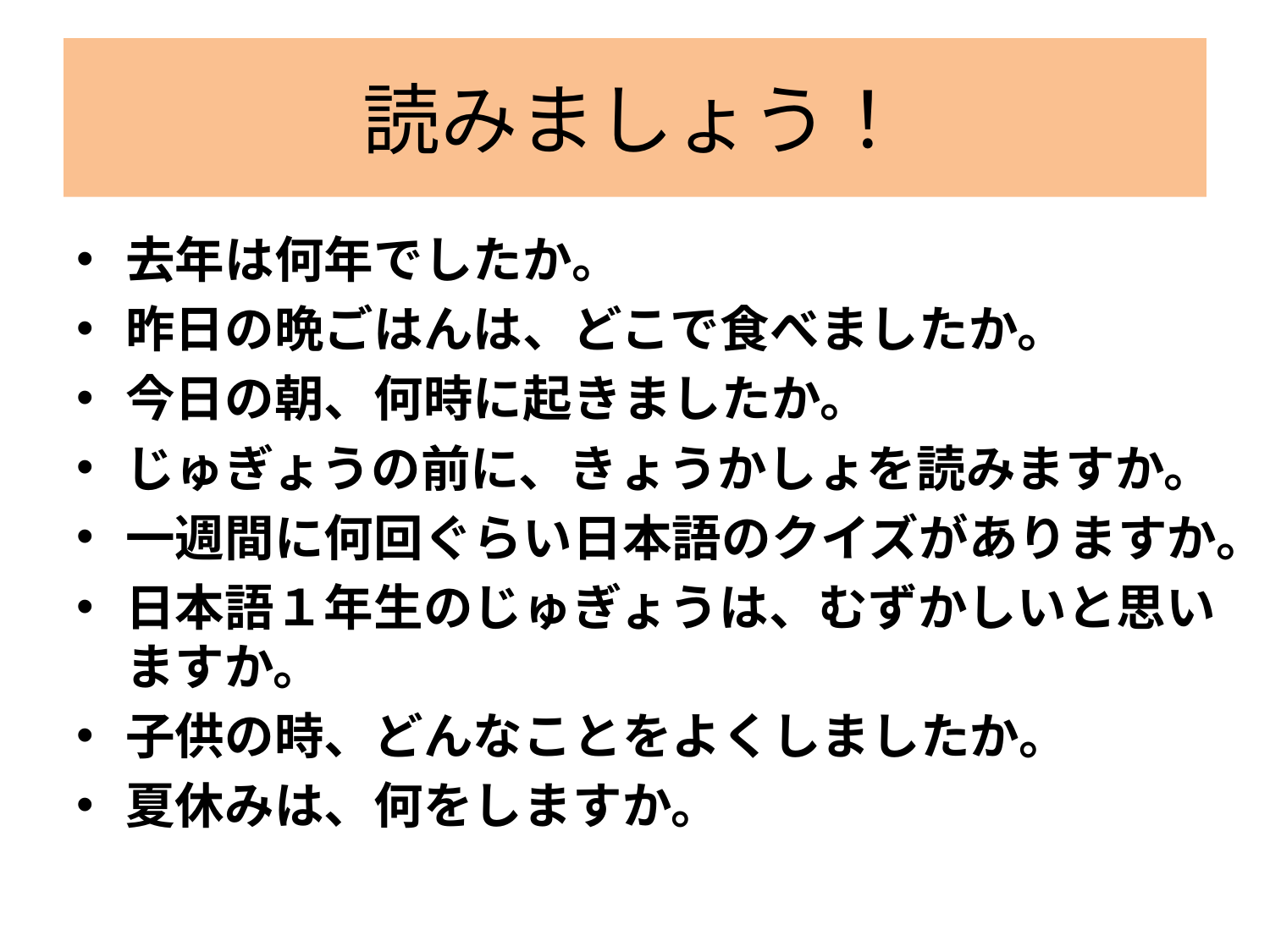

# 読みましょう！
去年は何年でしたか。
昨日の晩ごはんは、どこで食べましたか。
今日の朝、何時に起きましたか。
じゅぎょうの前に、きょうかしょを読みますか。
一週間に何回ぐらい日本語のクイズがありますか。
日本語１年生のじゅぎょうは、むずかしいと思いますか。
子供の時、どんなことをよくしましたか。
夏休みは、何をしますか。